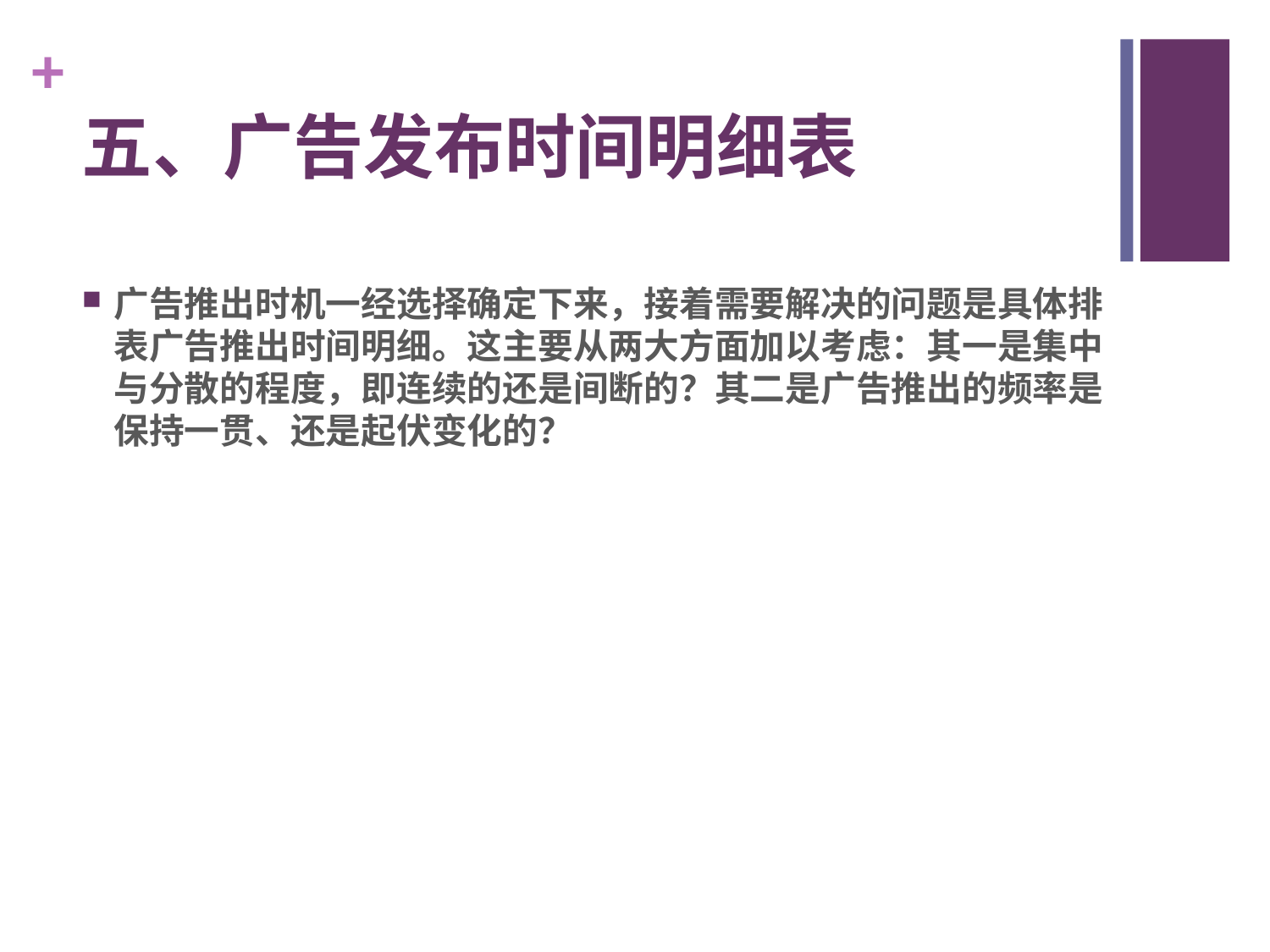

# 五、广告发布时间明细表
广告推出时机一经选择确定下来，接着需要解决的问题是具体排表广告推出时间明细。这主要从两大方面加以考虑：其一是集中与分散的程度，即连续的还是间断的？其二是广告推出的频率是保持一贯、还是起伏变化的？